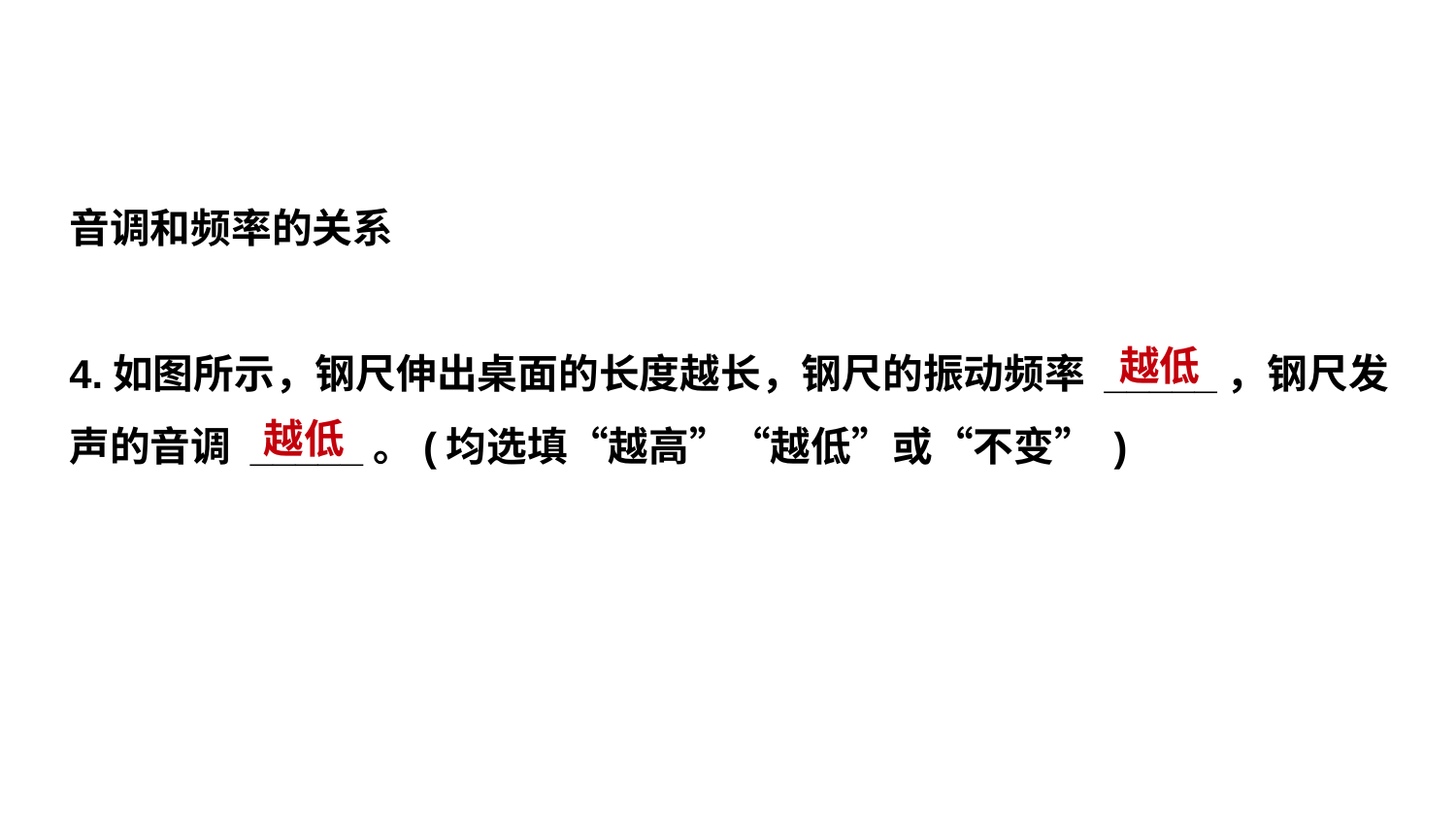

音调和频率的关系

4.如图所示，钢尺伸出桌面的长度越长，钢尺的振动频率 _____，钢尺发
声的音调 _____。(均选填“越高”“越低”或“不变” )
越低
越低